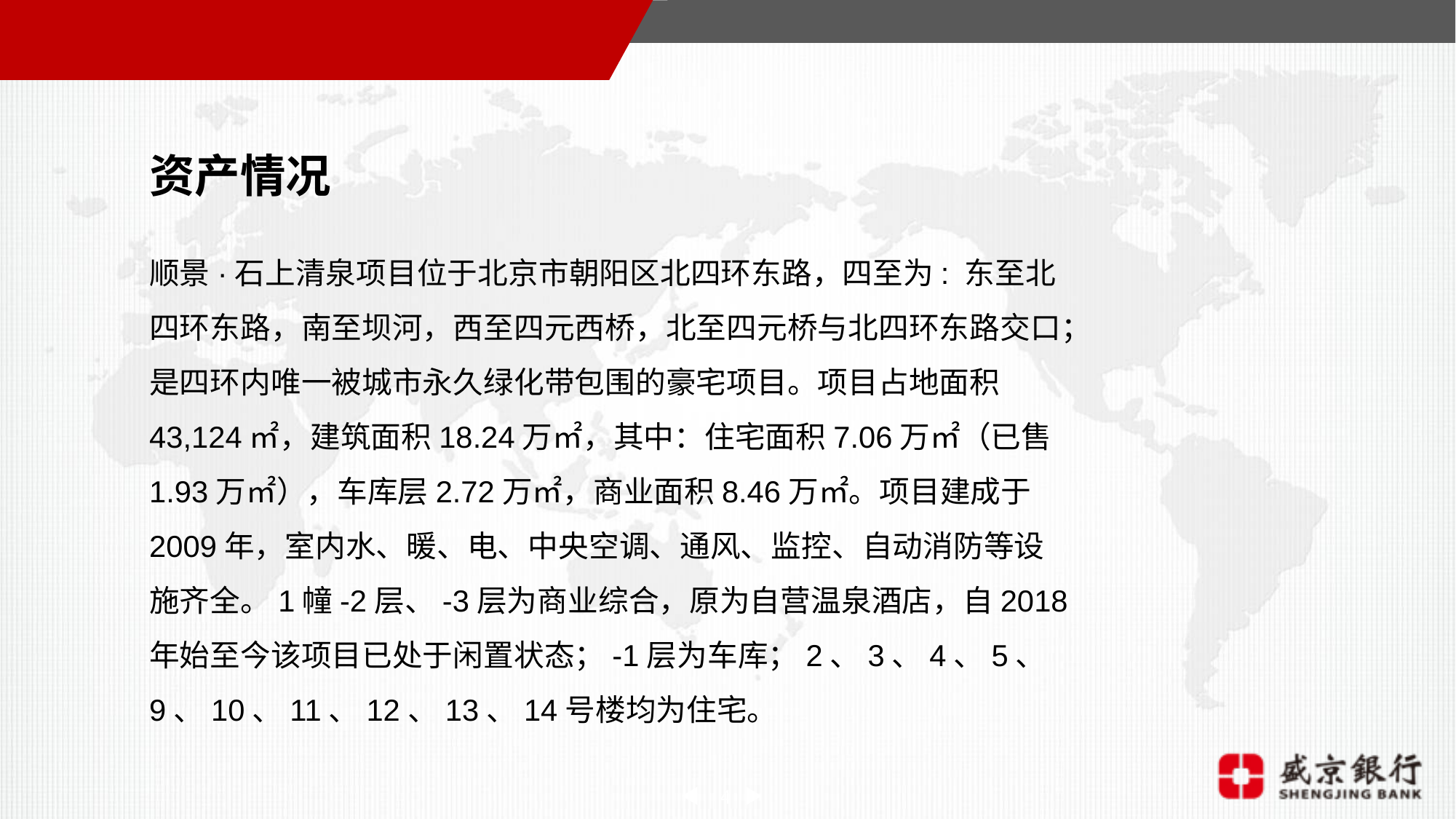

资产情况
顺景·石上清泉项目位于北京市朝阳区北四环东路，四至为: 东至北四环东路，南至坝河，西至四元西桥，北至四元桥与北四环东路交口；是四环内唯一被城市永久绿化带包围的豪宅项目。项目占地面积43,124㎡，建筑面积18.24万㎡，其中：住宅面积7.06万㎡（已售1.93万㎡），车库层2.72万㎡，商业面积8.46万㎡。项目建成于2009年，室内水、暖、电、中央空调、通风、监控、自动消防等设施齐全。1幢-2层、-3层为商业综合，原为自营温泉酒店，自2018年始至今该项目已处于闲置状态；-1层为车库；2、3、4、5、9、10、11、12、13、14号楼均为住宅。